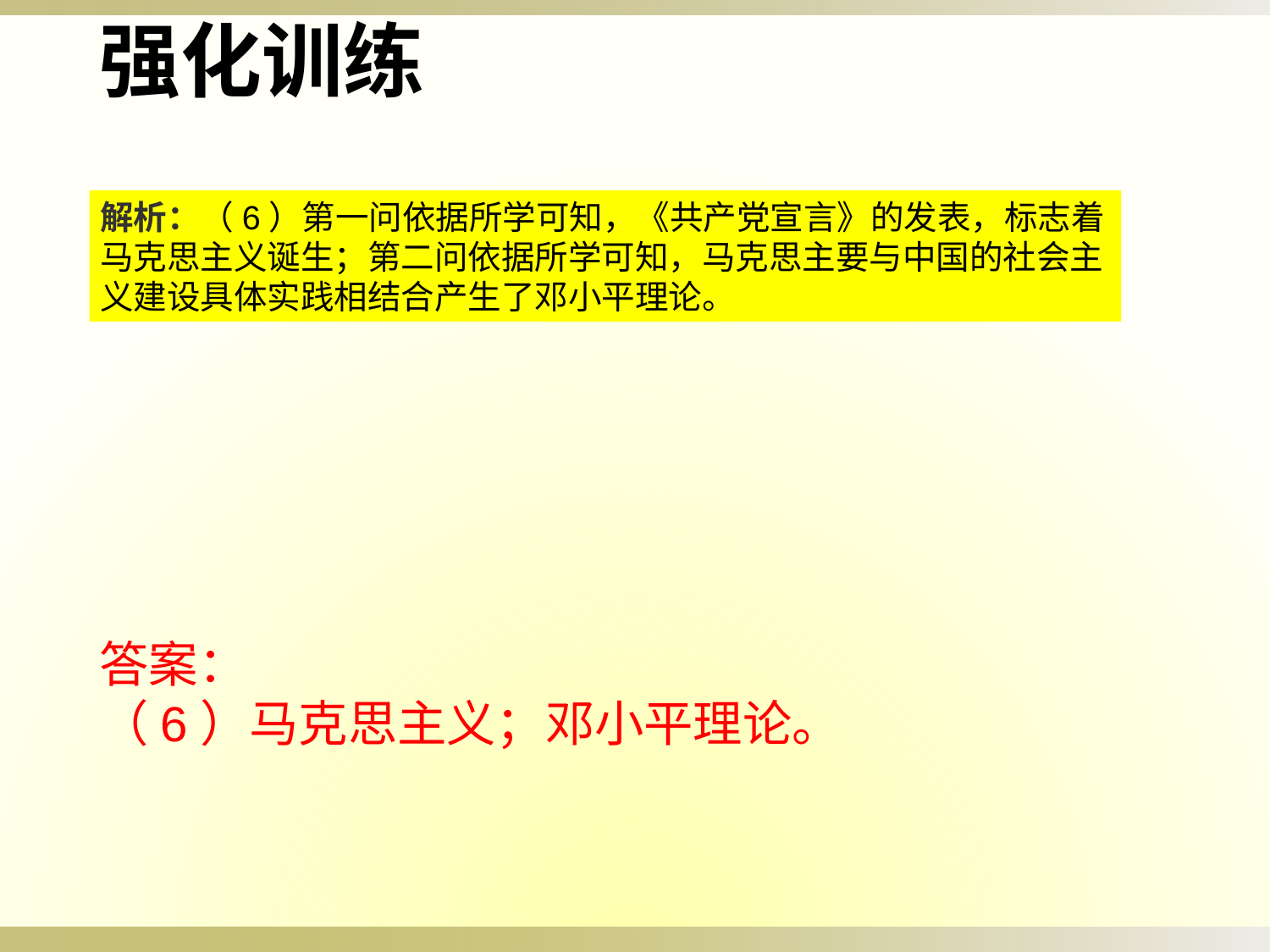

强化训练
解析：（6）第一问依据所学可知，《共产党宣言》的发表，标志着马克思主义诞生；第二问依据所学可知，马克思主要与中国的社会主义建设具体实践相结合产生了邓小平理论。
答案：
（6）马克思主义；邓小平理论。